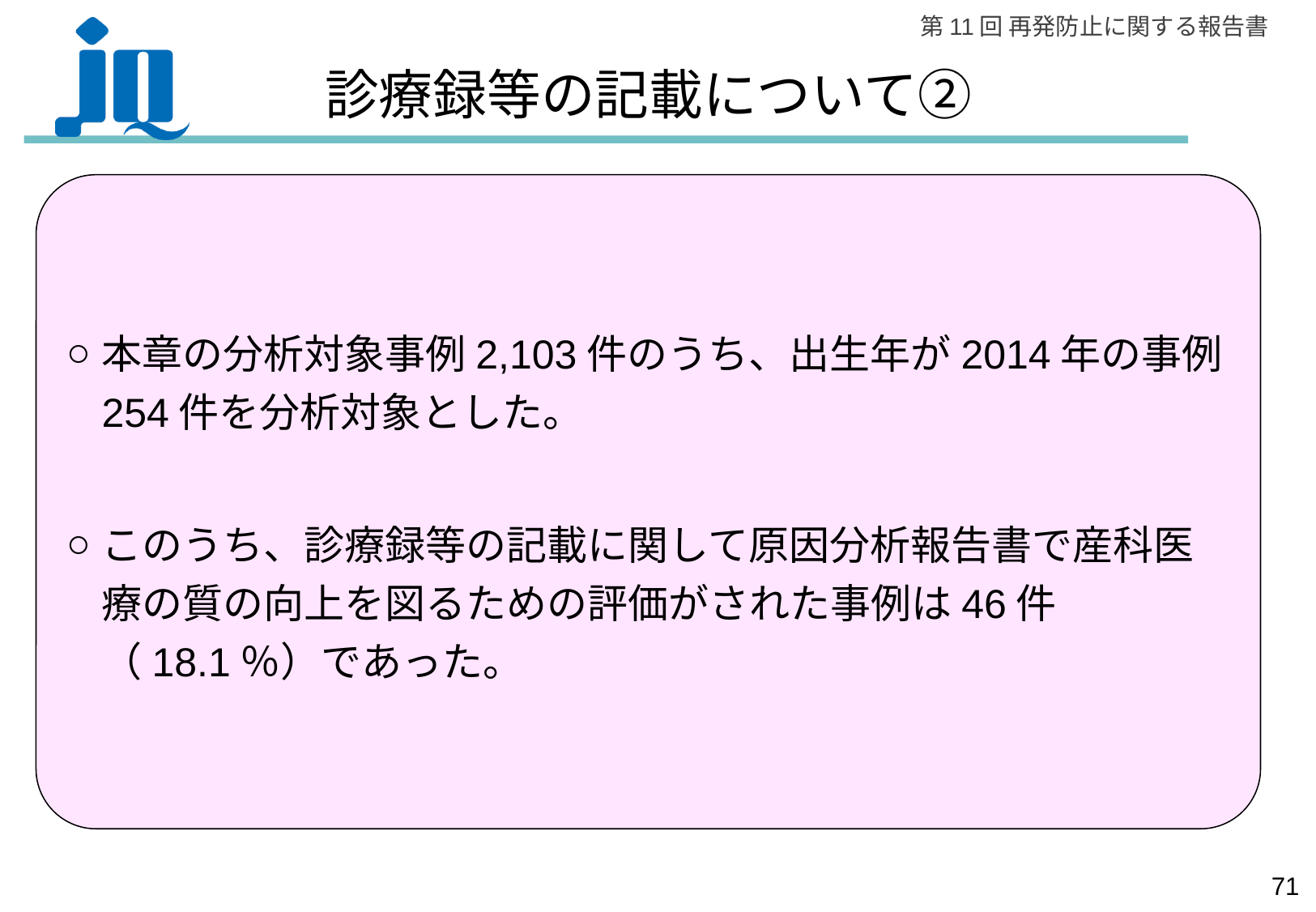

# 診療録等の記載について②
本章の分析対象事例2,103件のうち、出生年が2014年の事例254件を分析対象とした。

このうち、診療録等の記載に関して原因分析報告書で産科医療の質の向上を図るための評価がされた事例は46件（18.1％）であった。
71